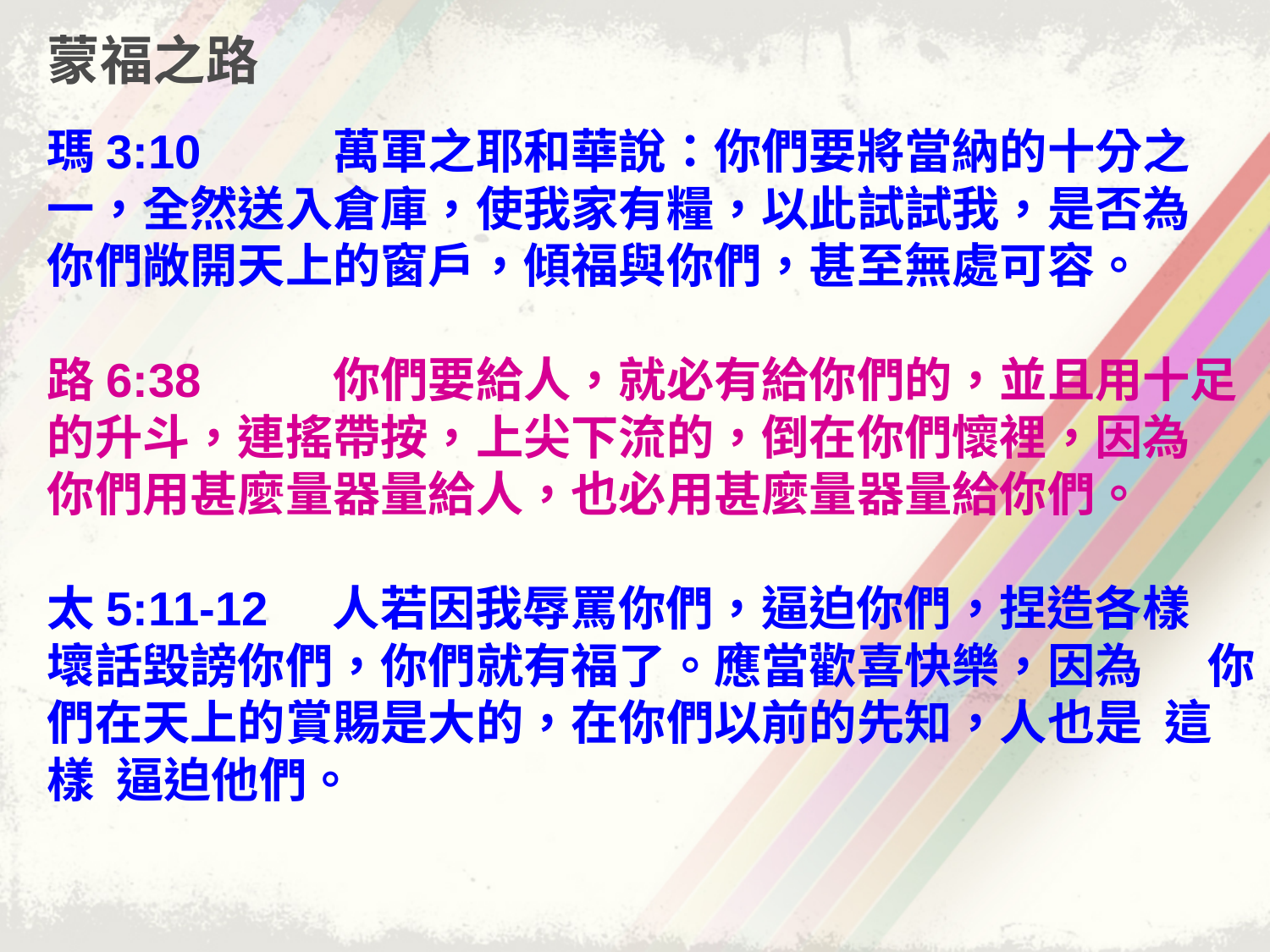

蒙福之路
瑪3:10         萬軍之耶和華說：你們要將當納的十分之一，全然送入倉庫，使我家有糧，以此試試我，是否為  你們敞開天上的窗戶，傾福與你們，甚至無處可容。

路6:38         你們要給人，就必有給你們的，並且用十足的升斗，連搖帶按，上尖下流的，倒在你們懷裡，因為  你們用甚麼量器量給人，也必用甚麼量器量給你們。

太5:11-12    人若因我辱罵你們，逼迫你們，捏造各樣    壞話毀謗你們，你們就有福了。應當歡喜快樂，因為      你們在天上的賞賜是大的，在你們以前的先知，人也是  這樣  逼迫他們。